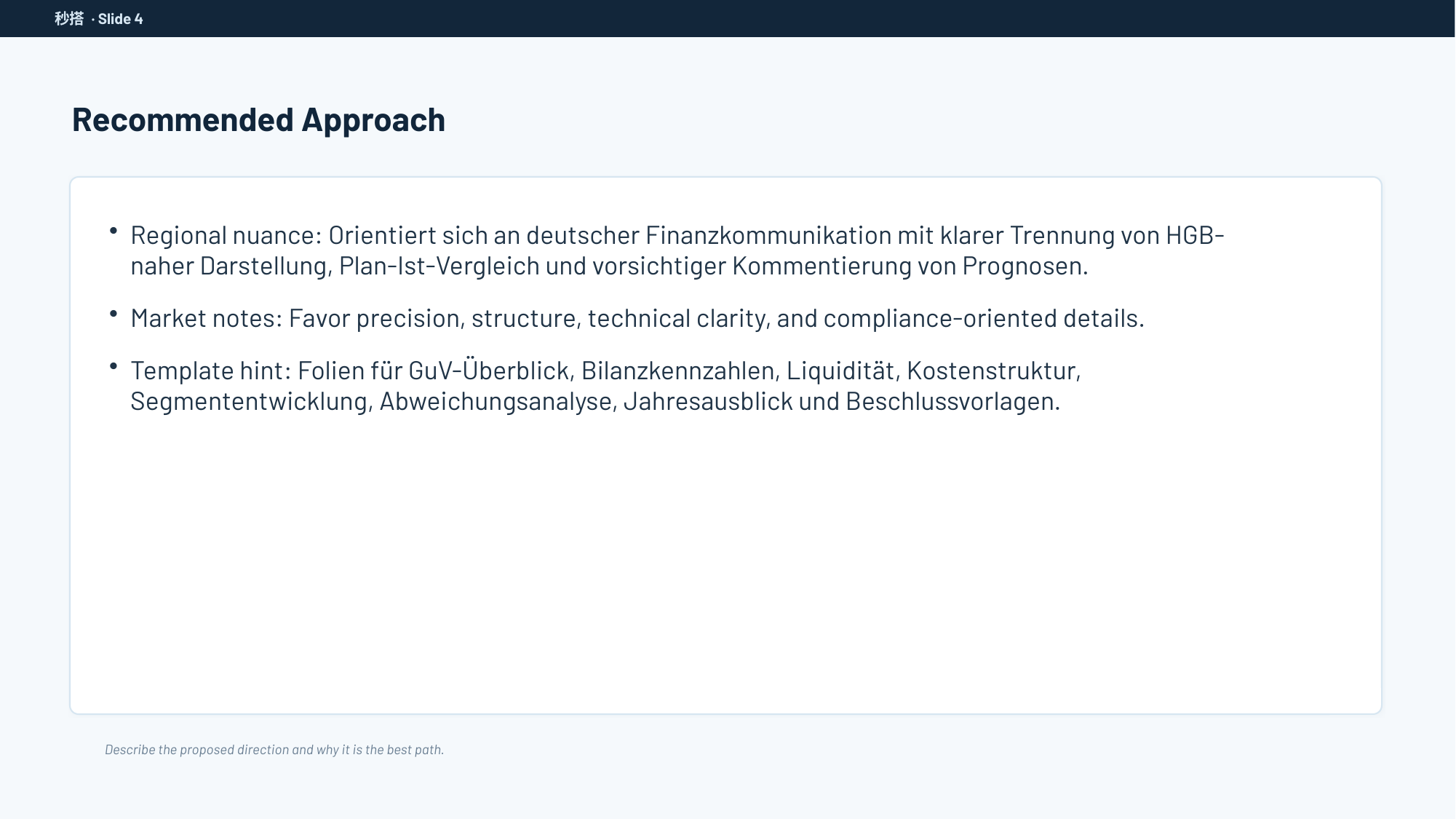

秒搭 · Slide 4
Recommended Approach

Regional nuance: Orientiert sich an deutscher Finanzkommunikation mit klarer Trennung von HGB-naher Darstellung, Plan-Ist-Vergleich und vorsichtiger Kommentierung von Prognosen.
Market notes: Favor precision, structure, technical clarity, and compliance-oriented details.
Template hint: Folien für GuV-Überblick, Bilanzkennzahlen, Liquidität, Kostenstruktur, Segmententwicklung, Abweichungsanalyse, Jahresausblick und Beschlussvorlagen.
Describe the proposed direction and why it is the best path.